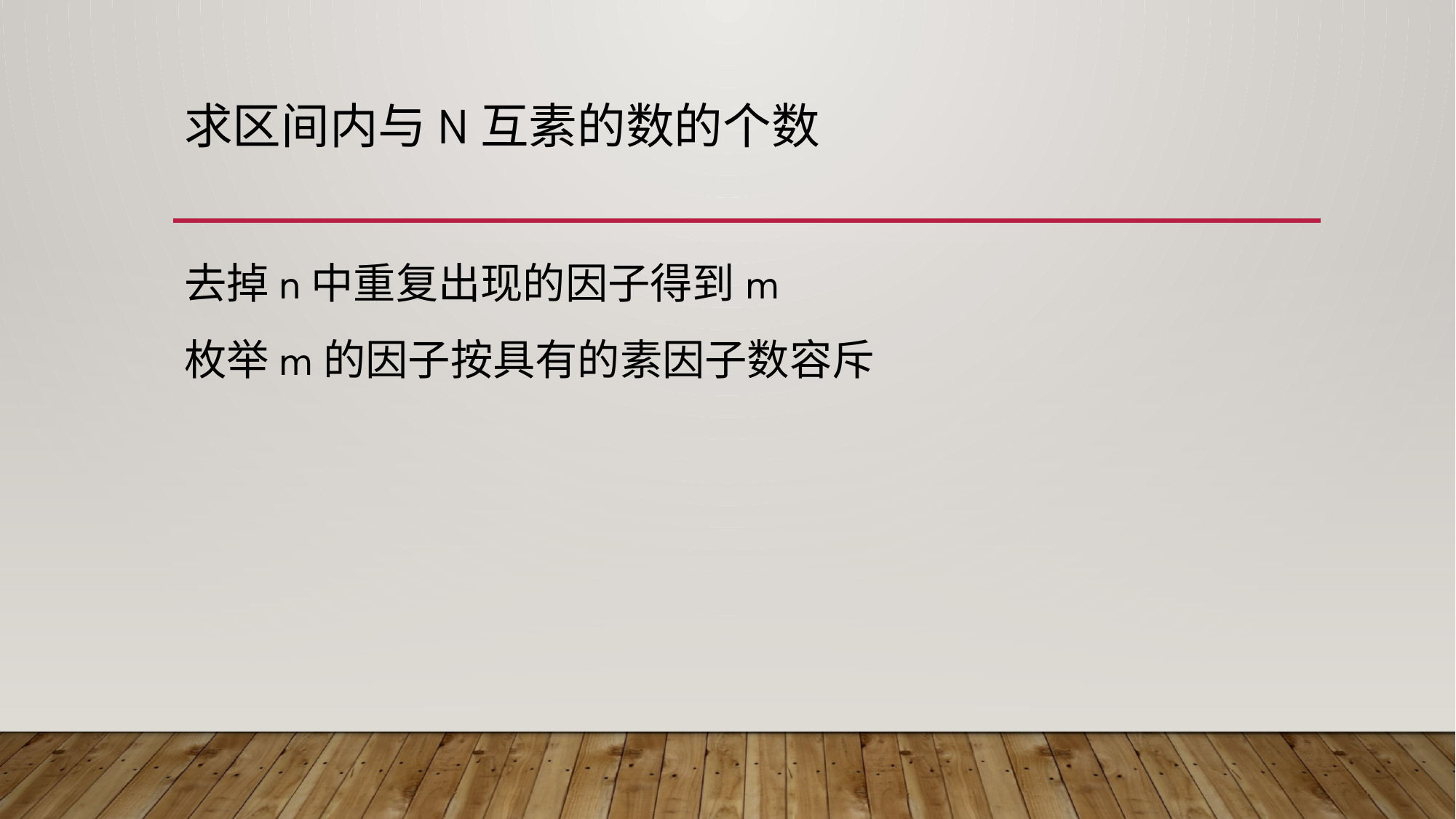

# 求区间内与n互素的数的个数
去掉n中重复出现的因子得到m
枚举m的因子按具有的素因子数容斥